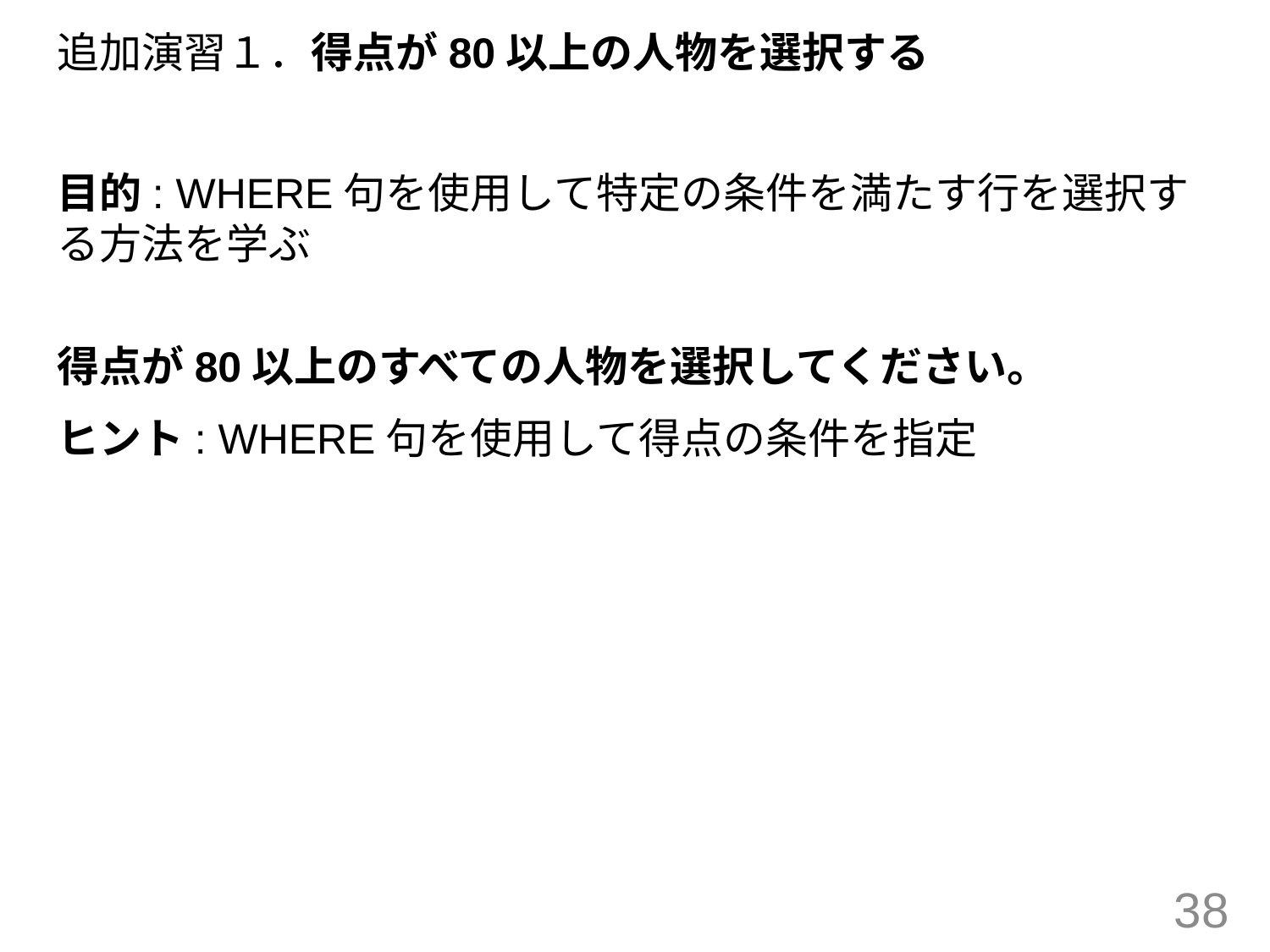

追加演習１．得点が80以上の人物を選択する

目的: WHERE句を使用して特定の条件を満たす行を選択する方法を学ぶ
得点が80以上のすべての人物を選択してください。
ヒント: WHERE句を使用して得点の条件を指定

38